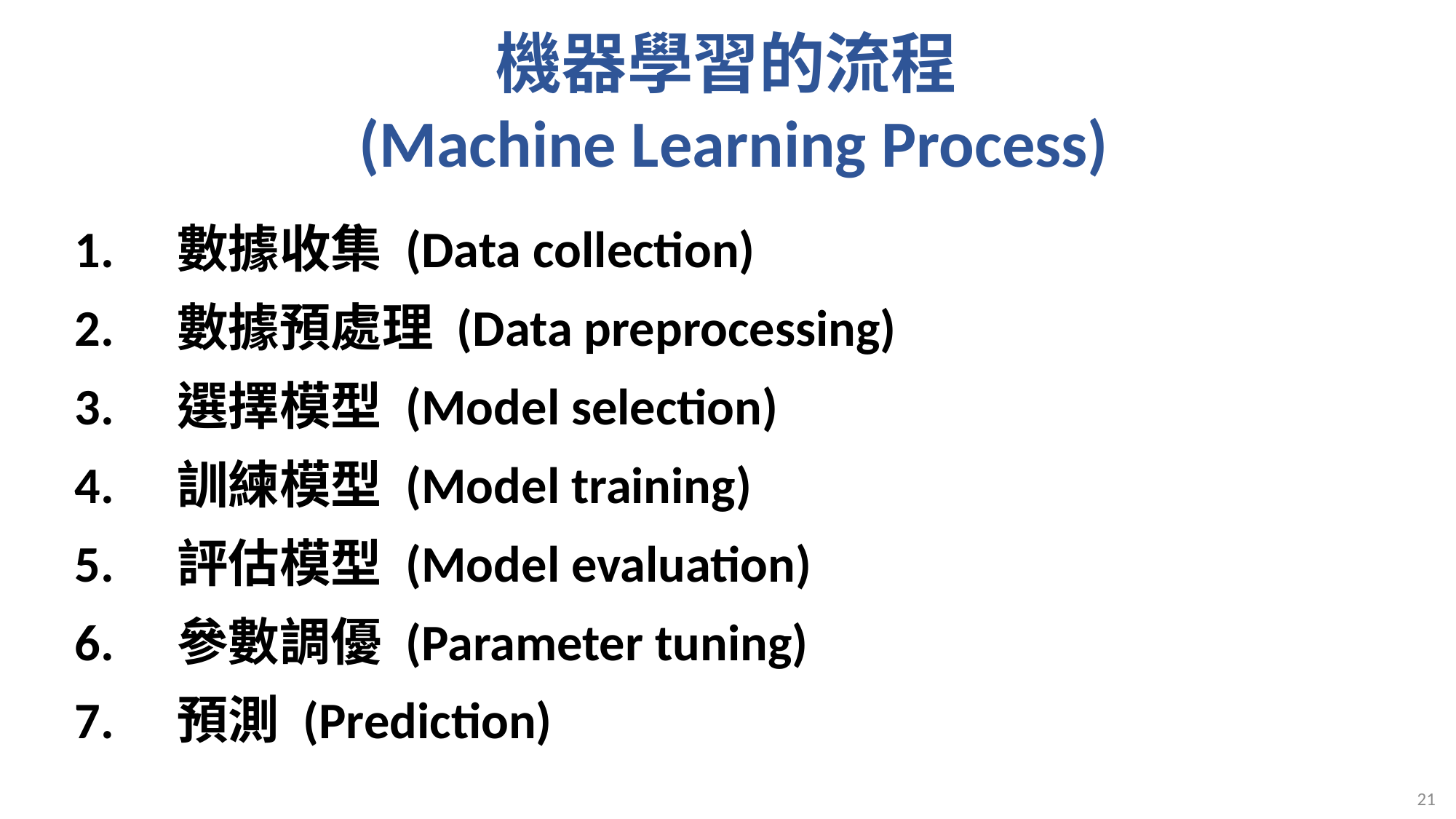

# 機器學習的流程 (Machine Learning Process)
1.	數據收集 (Data collection)
2.	數據預處理 (Data preprocessing)
3.	選擇模型 (Model selection)
4.	訓練模型 (Model training)
5.	評估模型 (Model evaluation)
6.	參數調優 (Parameter tuning)
7.	預測 (Prediction)
21